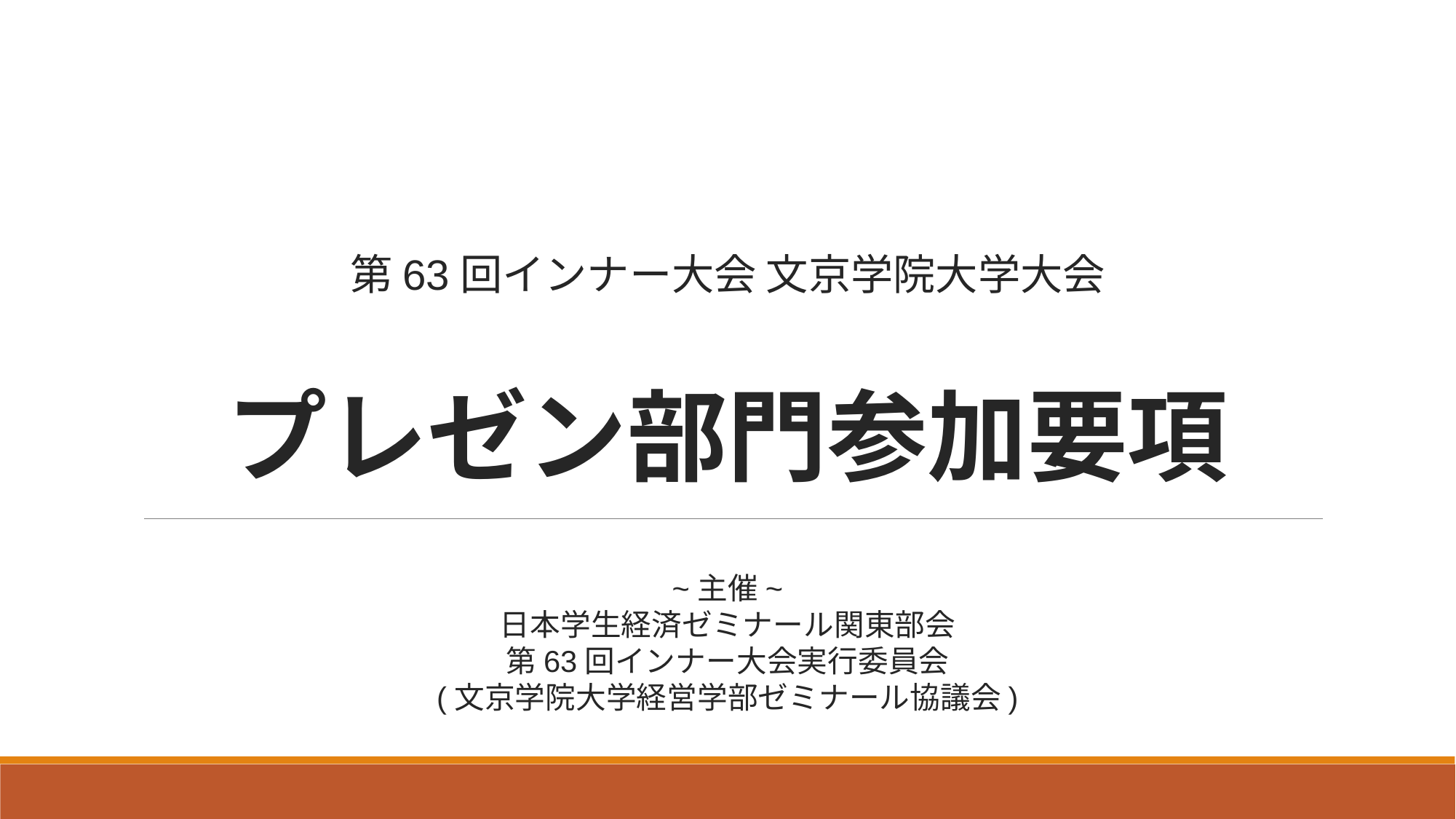

第63回インナー大会 文京学院大学大会
プレゼン部門参加要項
~主催~
日本学生経済ゼミナール関東部会
第63回インナー大会実行委員会
(文京学院大学経営学部ゼミナール協議会)